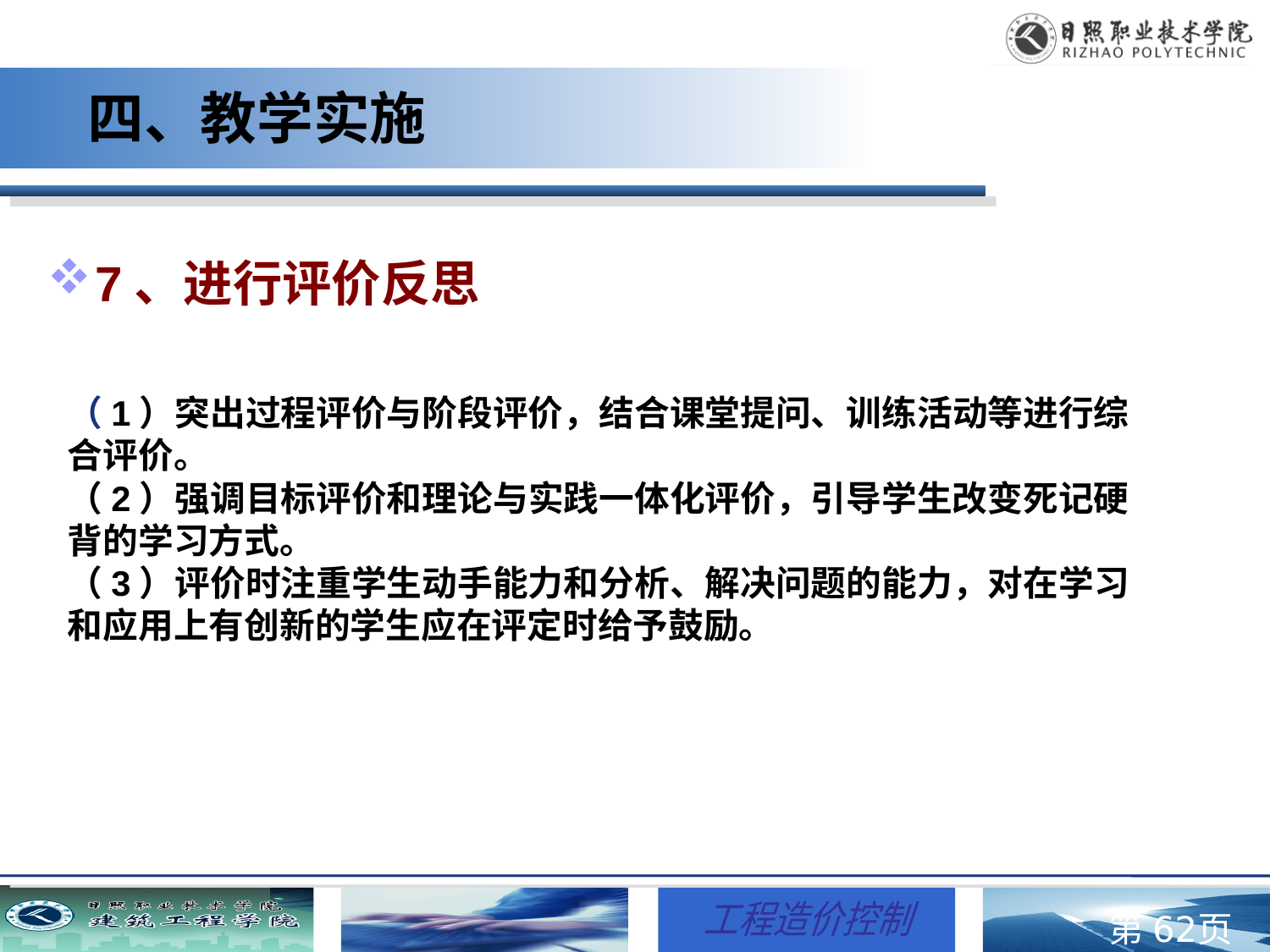

四、教学实施
7、进行评价反思
# 二、教学设计
（1）突出过程评价与阶段评价，结合课堂提问、训练活动等进行综合评价。
（2）强调目标评价和理论与实践一体化评价，引导学生改变死记硬背的学习方式。
（3）评价时注重学生动手能力和分析、解决问题的能力，对在学习和应用上有创新的学生应在评定时给予鼓励。

第62页